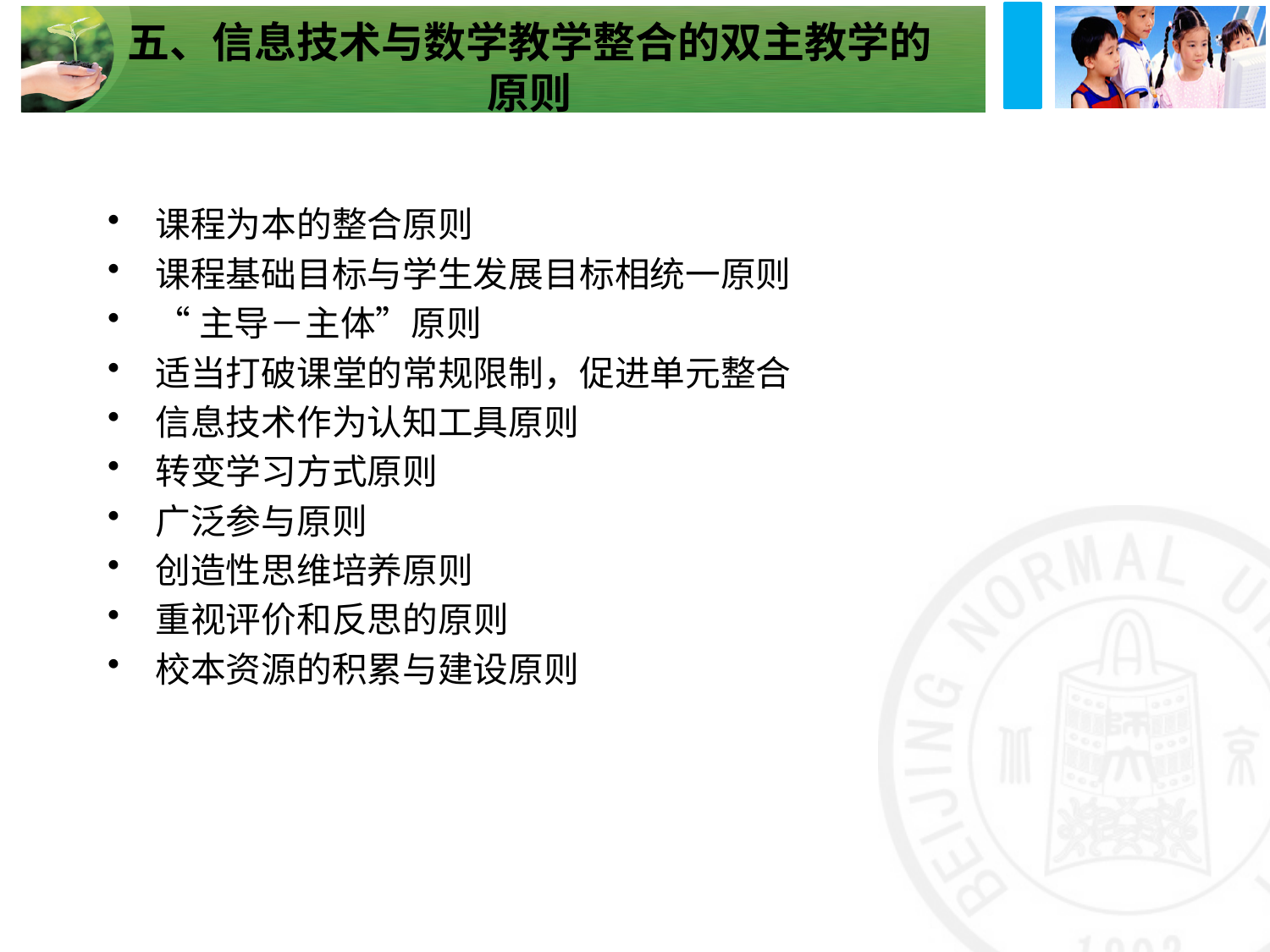

# 五、信息技术与数学教学整合的双主教学的原则
课程为本的整合原则
课程基础目标与学生发展目标相统一原则
“主导－主体”原则
适当打破课堂的常规限制，促进单元整合
信息技术作为认知工具原则
转变学习方式原则
广泛参与原则
创造性思维培养原则
重视评价和反思的原则
校本资源的积累与建设原则